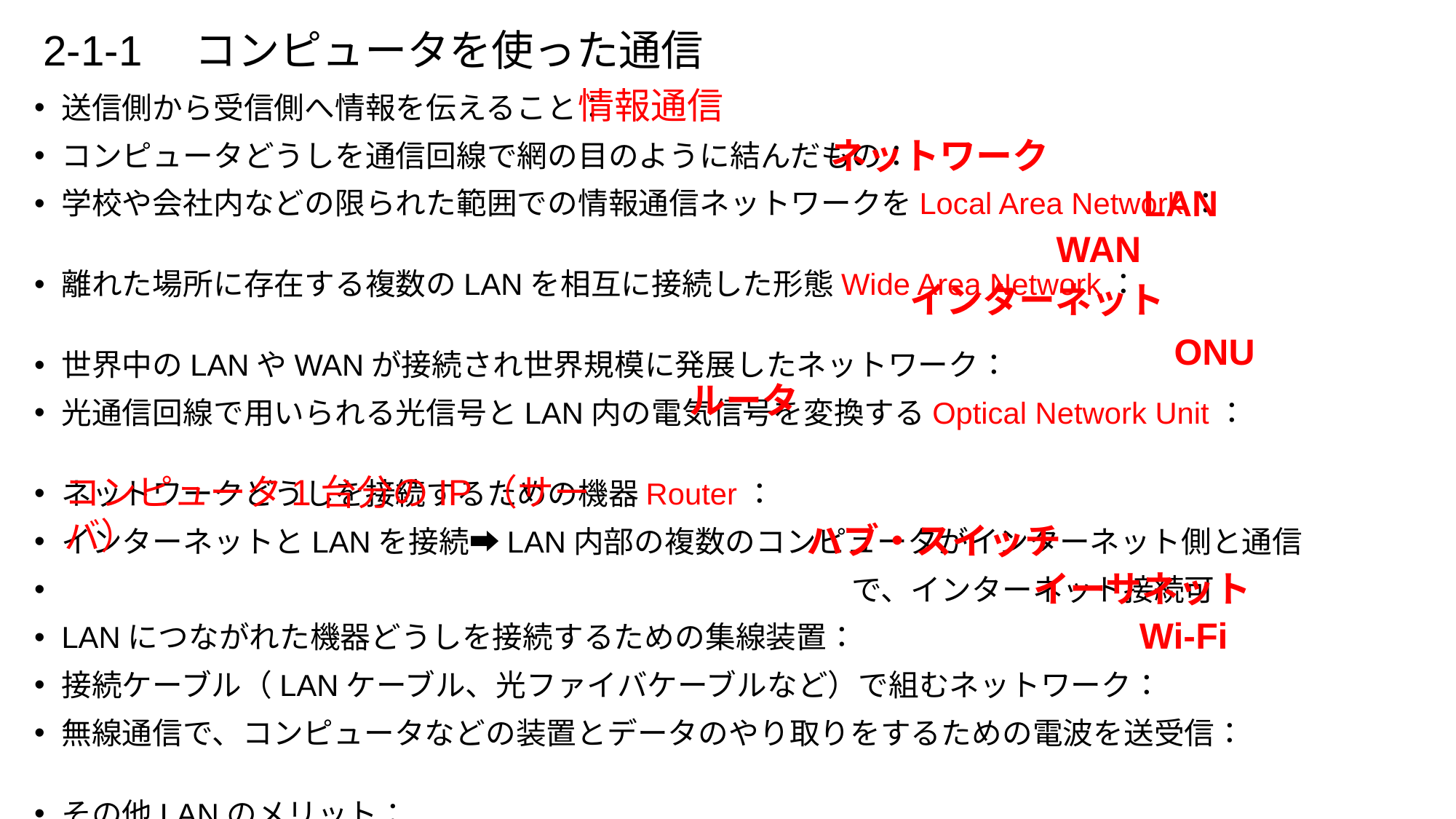

# 2-1-1　コンピュータを使った通信
情報通信
送信側から受信側へ情報を伝えること：
コンピュータどうしを通信回線で網の目のように結んだもの：
学校や会社内などの限られた範囲での情報通信ネットワークをLocal Area Network：
離れた場所に存在する複数のLANを相互に接続した形態Wide Area Network：
世界中のLANやWANが接続され世界規模に発展したネットワーク：
光通信回線で用いられる光信号とLAN内の電気信号を変換するOptical Network Unit：
ネットワークどうしを接続するための機器Router：
インターネットとLANを接続➡LAN内部の複数のコンピュータがインターネット側と通信
　　　　　　　　　　　　　　　　　　　　　　　　　　で、インターネット接続可
LANにつながれた機器どうしを接続するための集線装置：
接続ケーブル（LANケーブル、光ファイバケーブルなど）で組むネットワーク：
無線通信で、コンピュータなどの装置とデータのやり取りをするための電波を送受信：
その他LANのメリット：
①プリンタなど機器共有➡個々のコンピュータへの機器装備不要➡コスト削減
②ファイル共有➡CDやUSBメモリなど不要➡効率化・ファイル共有
ネットワーク
LAN
WAN
インターネット
ONU
ルータ
コンピュータ1台分のIP（サーバ）
ハブ・スイッチ
イーサネット
Wi-Fi